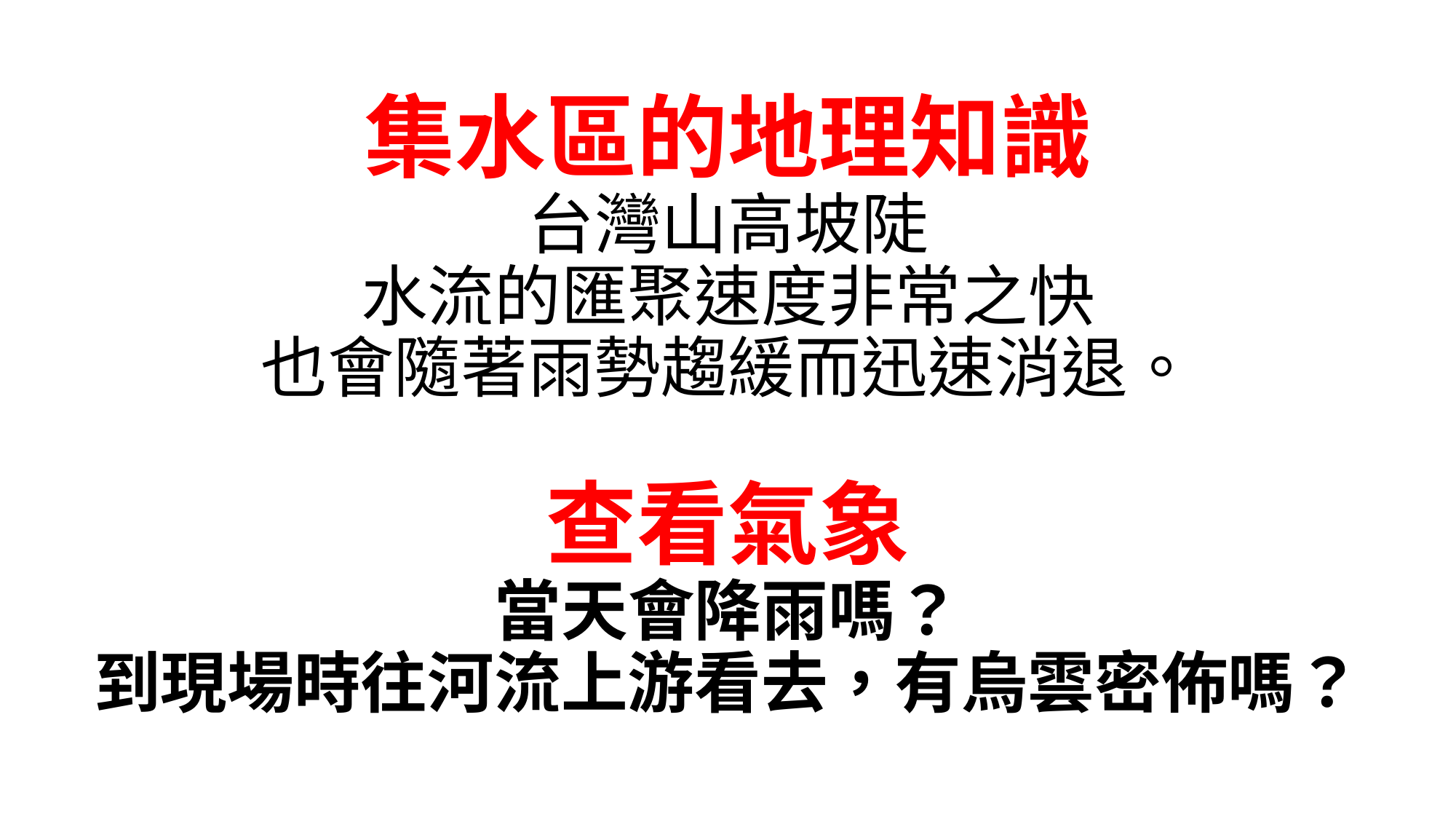

# 集水區的地理知識 台灣山高坡陡 水流的匯聚速度非常之快 也會隨著雨勢趨緩而迅速消退。   查看氣象 當天會降雨嗎？ 到現場時往河流上游看去，有烏雲密佈嗎？